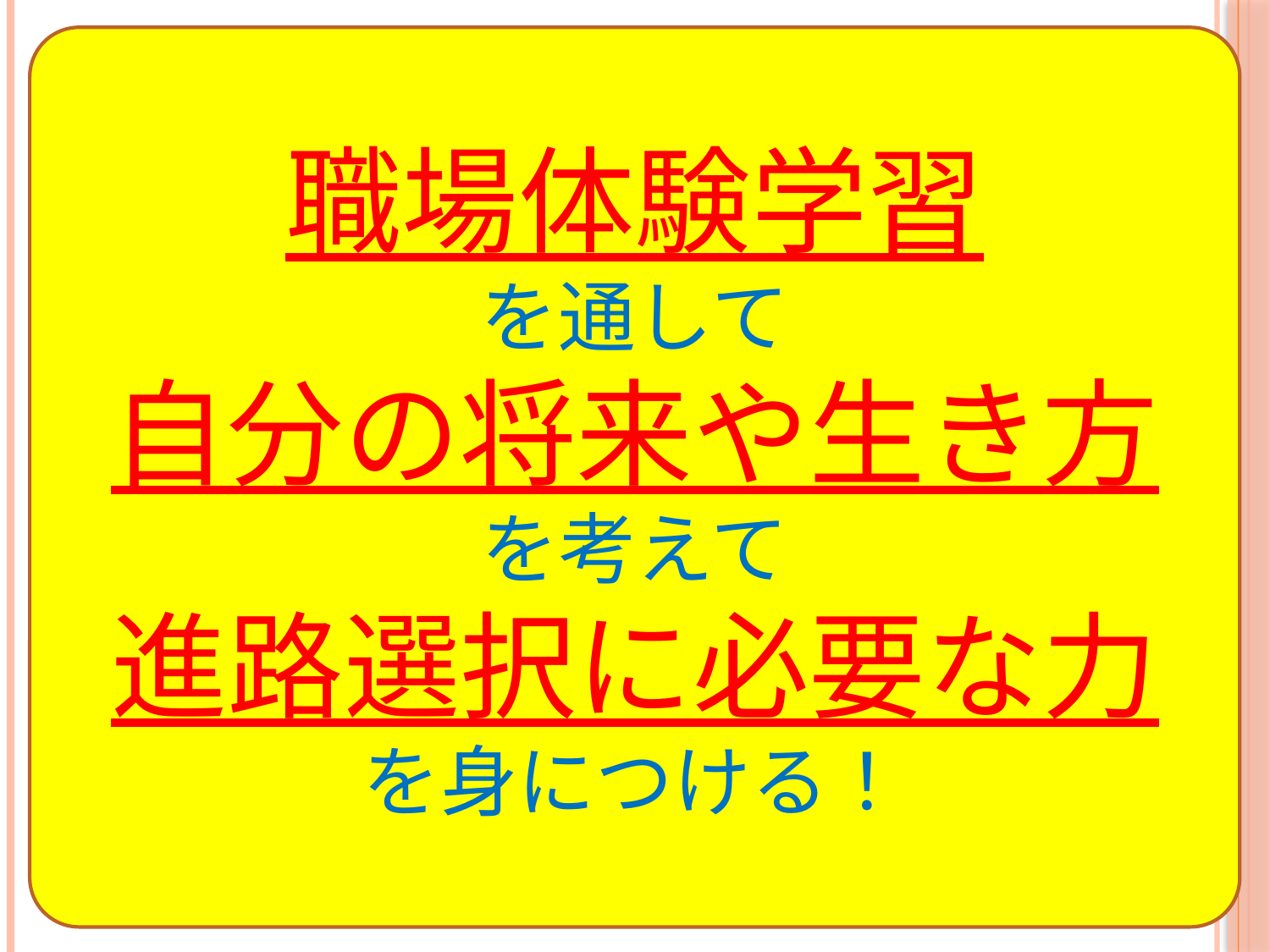

職場体験学習
を通して
自分の将来や生き方
を考えて
進路選択に必要な力
を身につける！